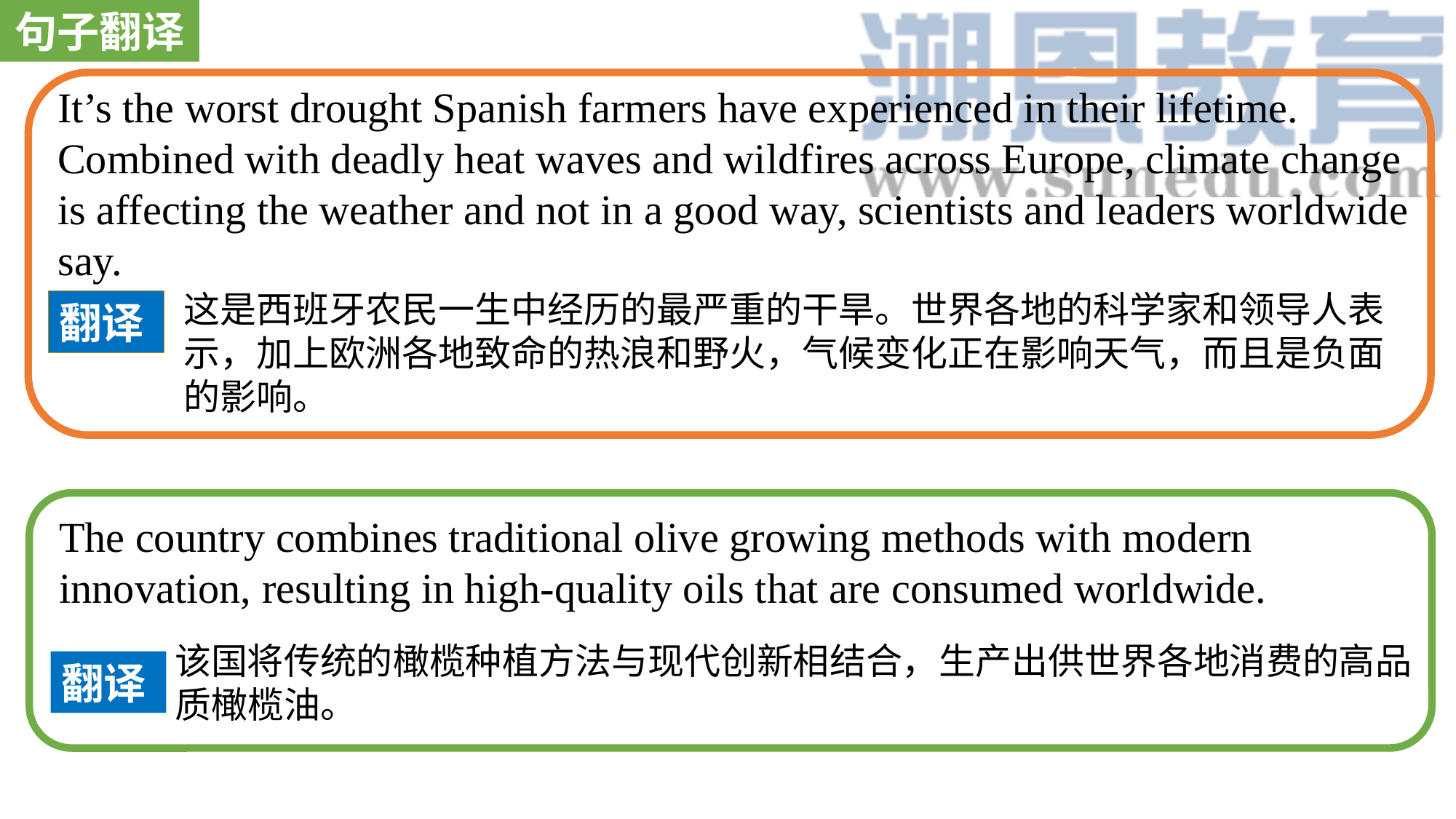

句子翻译

It’s the worst drought Spanish farmers have experienced in their lifetime. Combined with deadly heat waves and wildfires across Europe, climate change is affecting the weather and not in a good way, scientists and leaders worldwide say.
这是西班牙农民一生中经历的最严重的干旱。世界各地的科学家和领导人表示，加上欧洲各地致命的热浪和野火，气候变化正在影响天气，而且是负面的影响。
翻译

The country combines traditional olive growing methods with modern innovation, resulting in high-quality oils that are consumed worldwide.
该国将传统的橄榄种植方法与现代创新相结合，生产出供世界各地消费的高品质橄榄油。
翻译